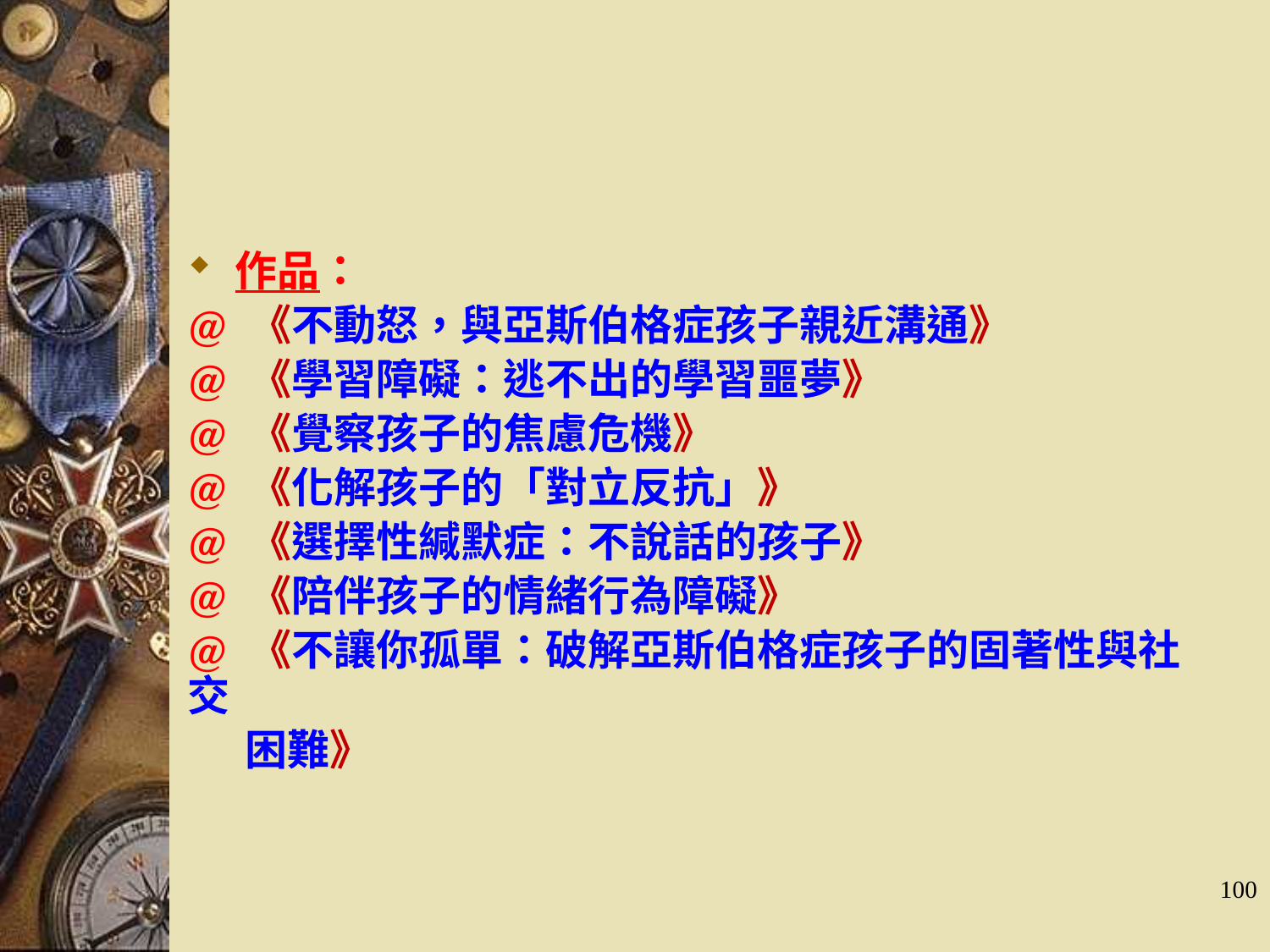

#

作品：
@ 《不動怒，與亞斯伯格症孩子親近溝通》
@ 《學習障礙：逃不出的學習噩夢》
@ 《覺察孩子的焦慮危機》
@ 《化解孩子的「對立反抗」》
@ 《選擇性緘默症：不說話的孩子》
@ 《陪伴孩子的情緒行為障礙》
@ 《不讓你孤單：破解亞斯伯格症孩子的固著性與社交
     困難》

100